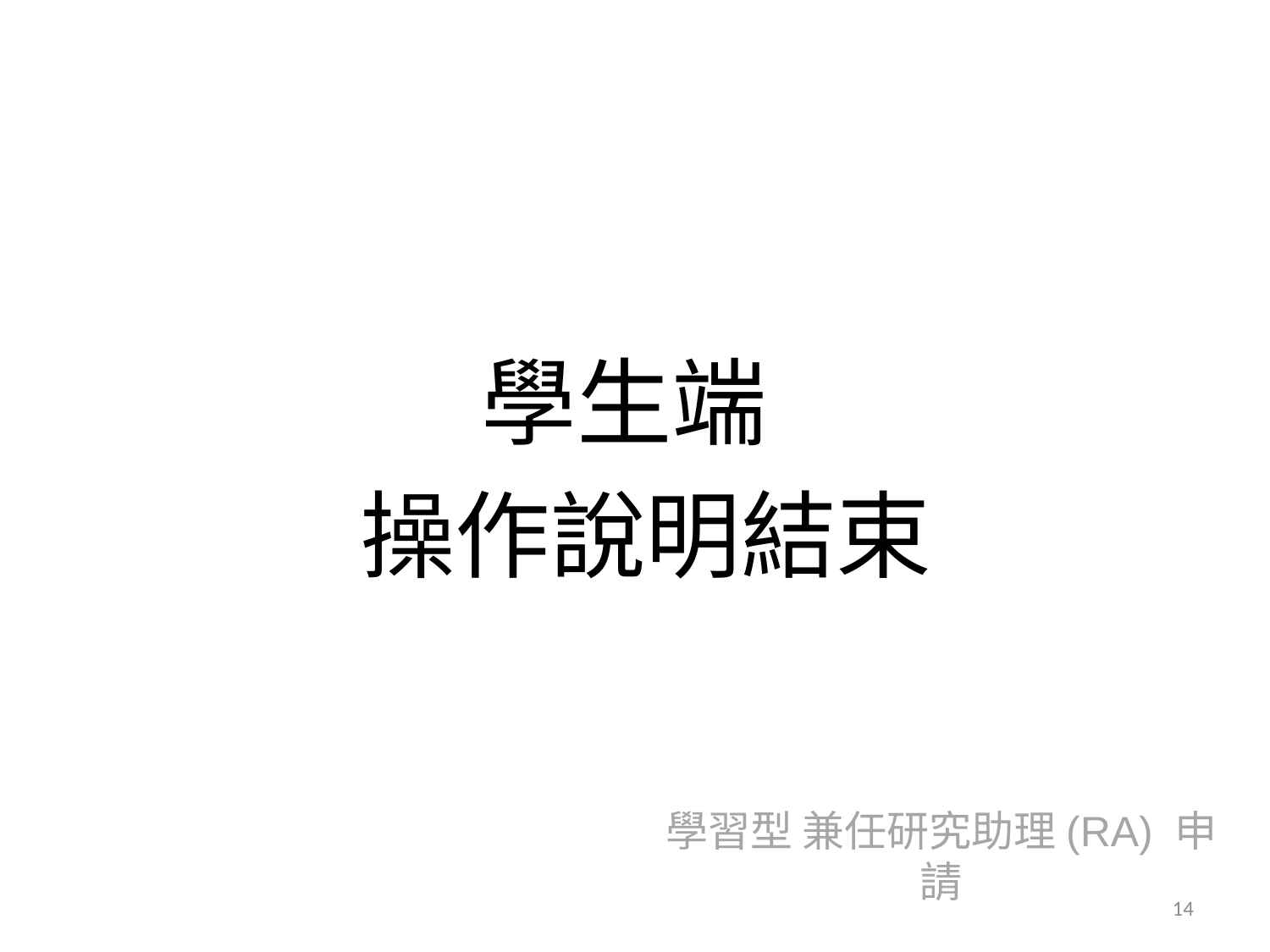

學生端
操作說明結束
# 學習型 兼任研究助理(RA) 申請
14